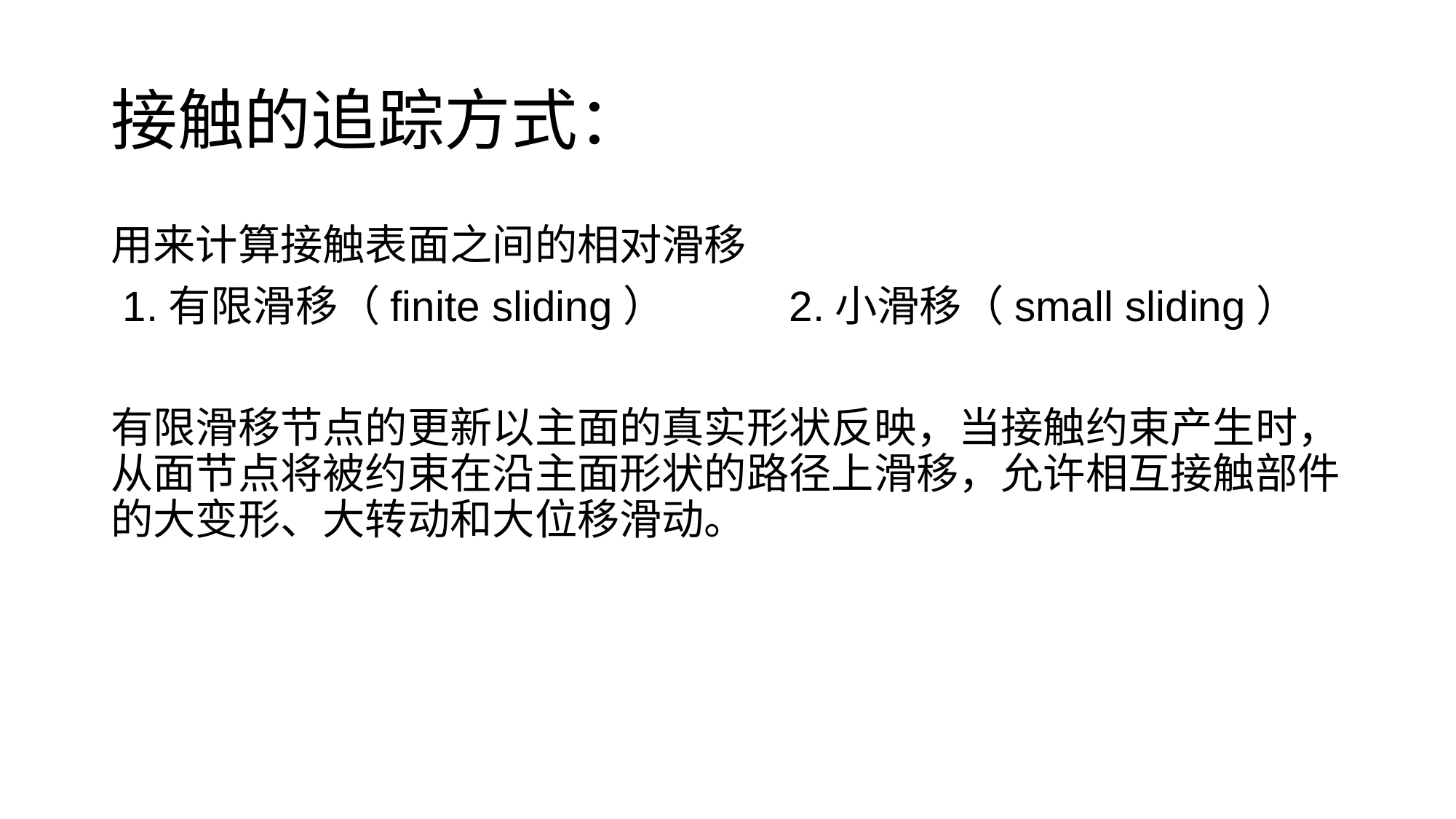

# 接触的追踪方式：
用来计算接触表面之间的相对滑移
 1.有限滑移（finite sliding）            2.小滑移（small sliding）

有限滑移节点的更新以主面的真实形状反映，当接触约束产生时，从面节点将被约束在沿主面形状的路径上滑移，允许相互接触部件的大变形、大转动和大位移滑动。